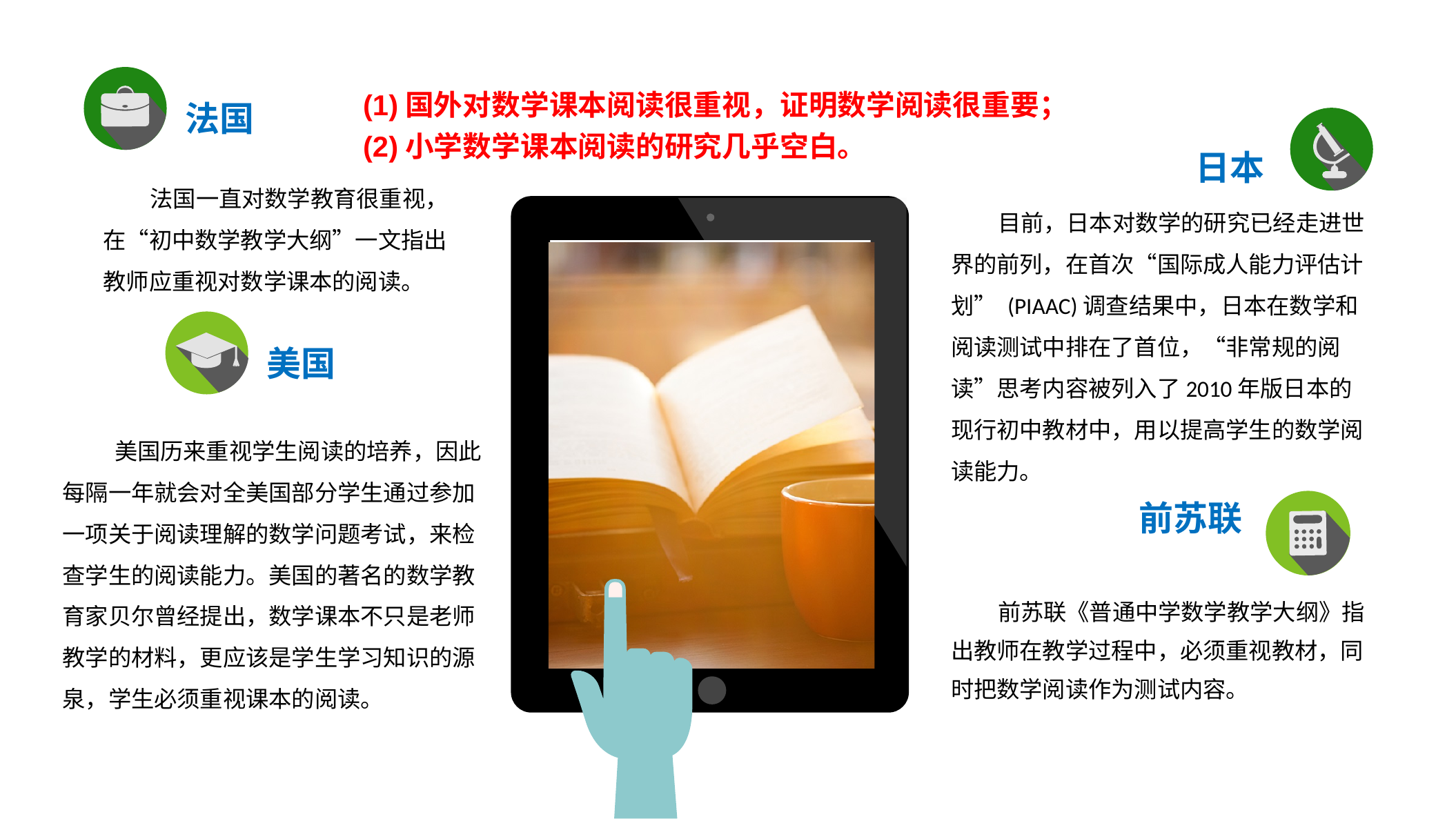

(1)国外对数学课本阅读很重视，证明数学阅读很重要；
(2)小学数学课本阅读的研究几乎空白。
法国

日本
        法国一直对数学教育很重视，在“初中数学教学大纲”一文指出教师应重视对数学课本的阅读。
        目前，日本对数学的研究已经走进世界的前列，在首次“国际成人能力评估计划” (PIAAC)调查结果中，日本在数学和阅读测试中排在了首位，“非常规的阅读”思考内容被列入了2010年版日本的现行初中教材中，用以提高学生的数学阅读能力。

美国
         美国历来重视学生阅读的培养，因此每隔一年就会对全美国部分学生通过参加一项关于阅读理解的数学问题考试，来检查学生的阅读能力。美国的著名的数学教育家贝尔曾经提出，数学课本不只是老师教学的材料，更应该是学生学习知识的源泉，学生必须重视课本的阅读。
前苏联

        前苏联《普通中学数学教学大纲》指出教师在教学过程中，必须重视教材，同时把数学阅读作为测试内容。